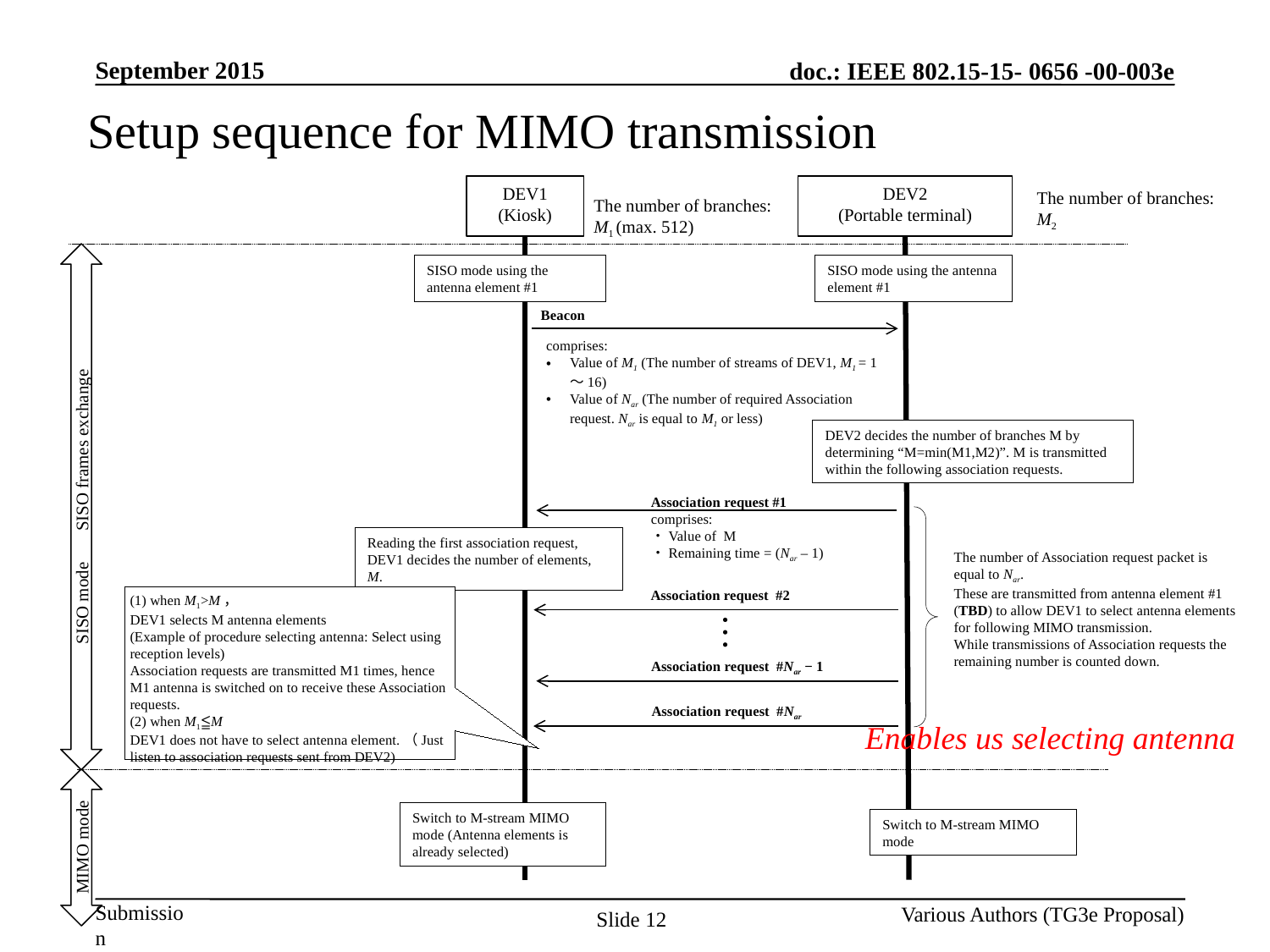

# Setup sequence for MIMO transmission
DEV1
(Kiosk)
DEV2
(Portable terminal)
The number of branches:
M2
The number of branches:
M1 (max. 512)
SISO mode using the antenna element #1
SISO mode using the antenna element #1
Beacon
comprises:
Value of M1 (The number of streams of DEV1, M1 = 1～16)
Value of Nar (The number of required Association request. Nar is equal to M1 or less)
DEV2 decides the number of branches M by determining “M=min(M1,M2)”. M is transmitted within the following association requests.
SISO mode       SISO frames exchange
Association request #1
comprises:
・Value of  M
・Remaining time = (Nar – 1)

Reading the first association request, DEV1 decides the number of elements, M.
The number of Association request packet is equal to Nar.
These are transmitted from antenna element #1 (TBD) to allow DEV1 to select antenna elements for following MIMO transmission.
While transmissions of Association requests the remaining number is counted down.
Association request  #2
(1) when M1>M，
DEV1 selects M antenna elements
(Example of procedure selecting antenna: Select using reception levels)
Association requests are transmitted M1 times, hence M1 antenna is switched on to receive these Association requests.
(2) when M1≦M
DEV1 does not have to select antenna element.（Just listen to association requests sent from DEV2)
…
Association request  #Nar − 1
Association request  #Nar
Enables us selecting antenna
Switch to M-stream MIMO mode (Antenna elements is already selected)
Switch to M-stream MIMO mode
MIMO mode